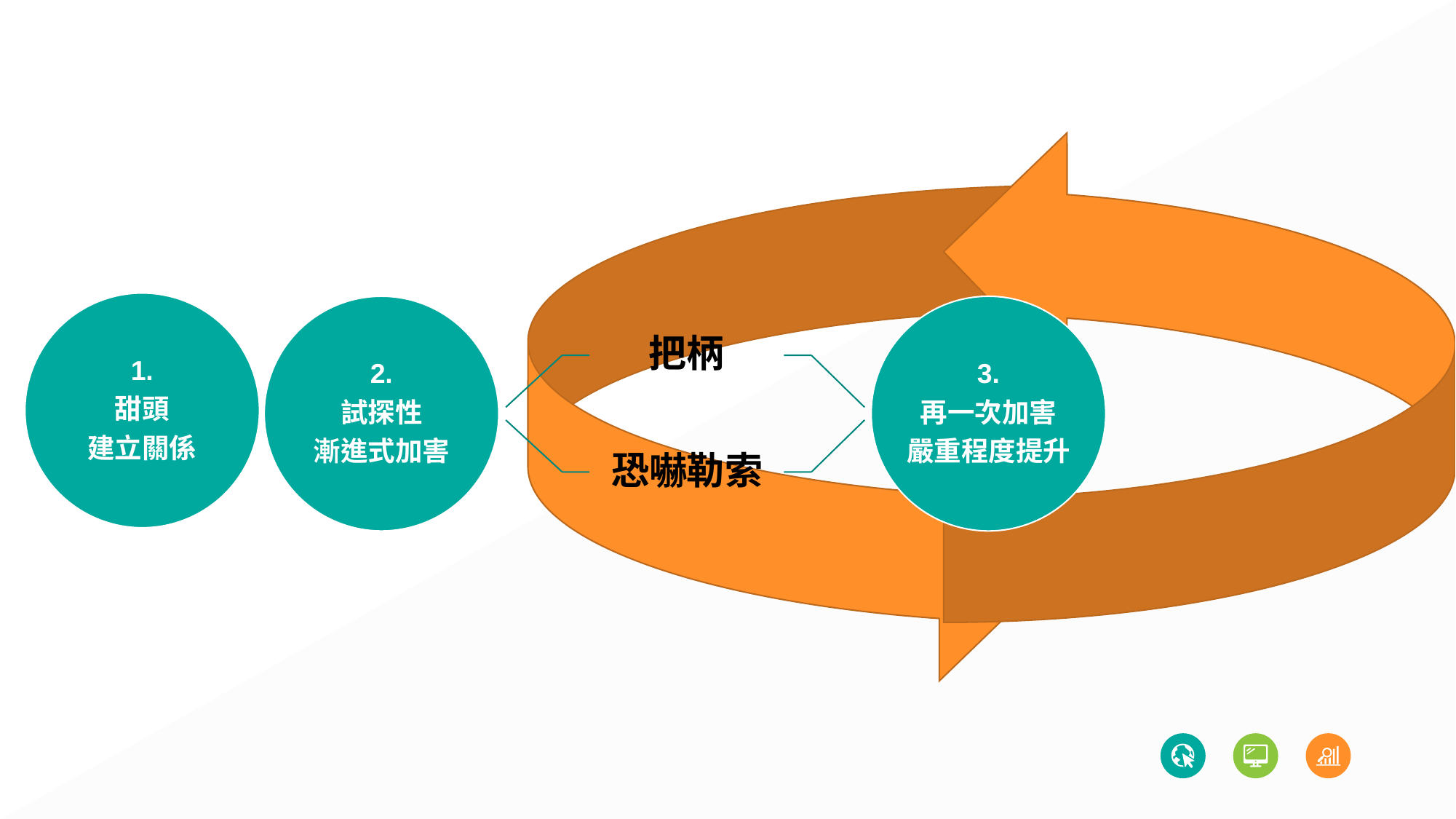

2.
試探性
漸進式加害
把柄
恐嚇勒索
3.
再一次加害
嚴重程度提升
1.
甜頭
建立關係